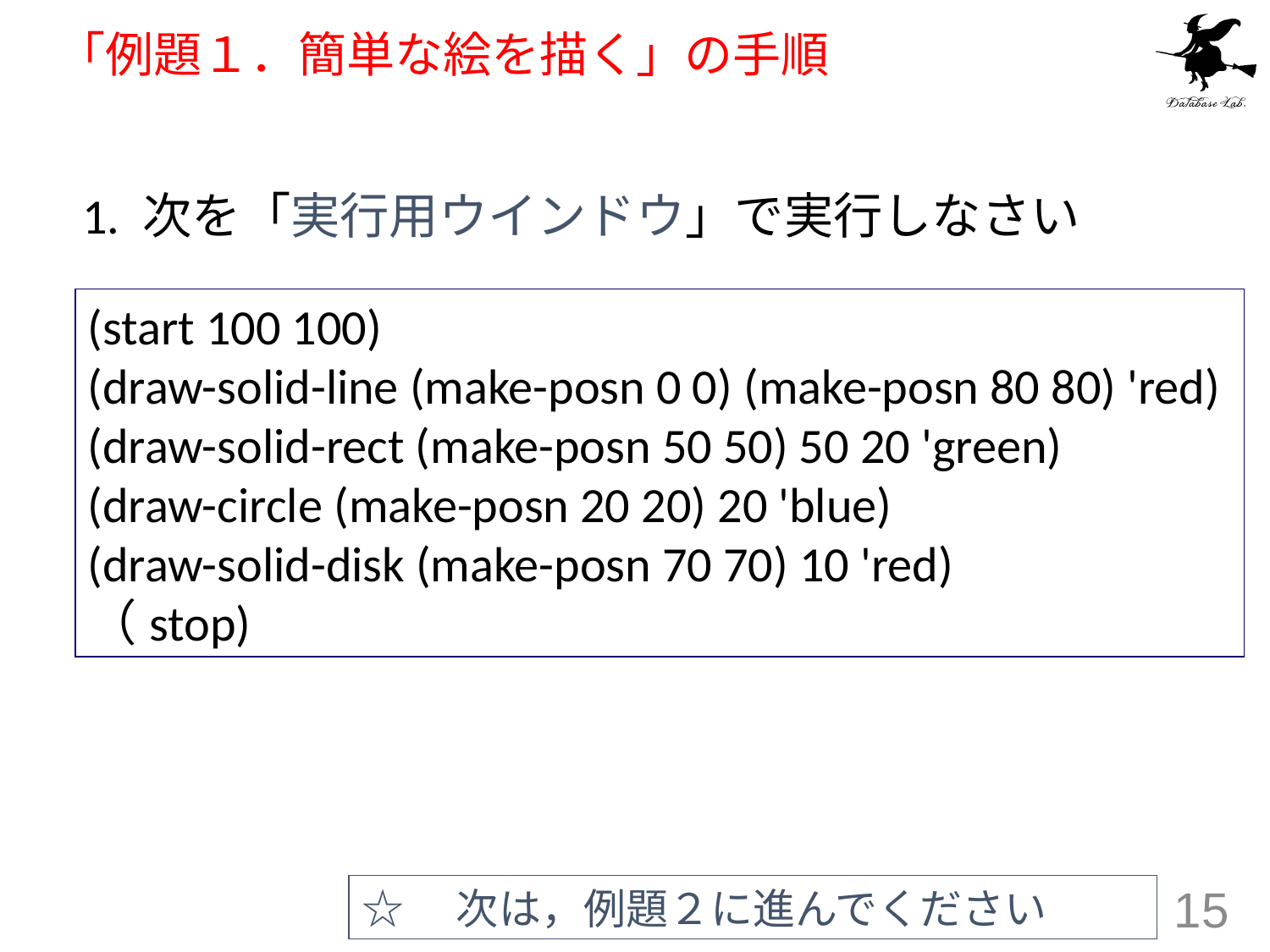

# 「例題１．簡単な絵を描く」の手順
1. 次を「実行用ウインドウ」で実行しなさい
(start 100 100)
(draw-solid-line (make-posn 0 0) (make-posn 80 80) 'red)
(draw-solid-rect (make-posn 50 50) 50 20 'green)
(draw-circle (make-posn 20 20) 20 'blue)
(draw-solid-disk (make-posn 70 70) 10 'red)
（stop)
☆　次は，例題２に進んでください
15